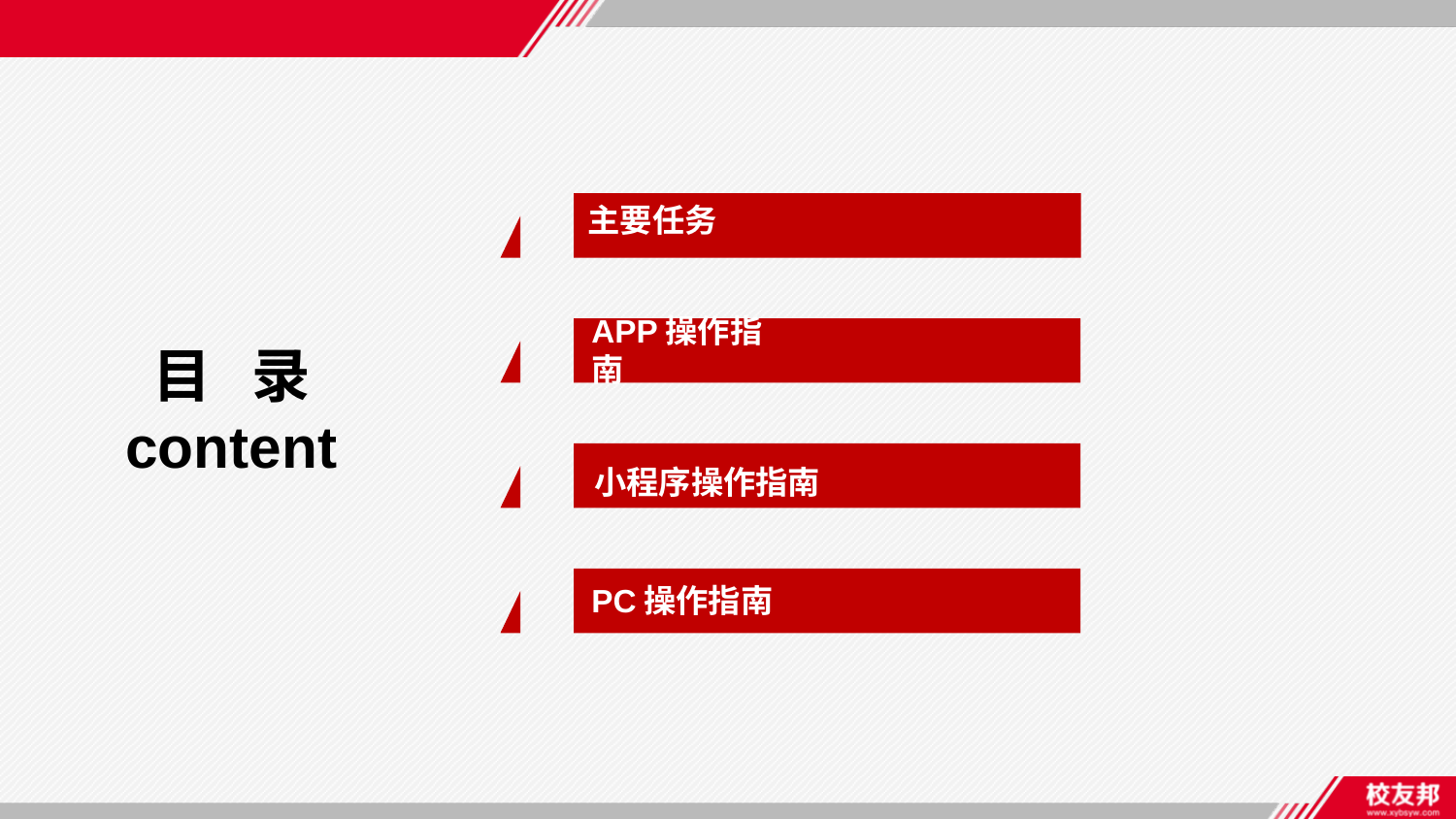

主要任务

APP操作指南
目   录
content

小程序操作指南

PC操作指南